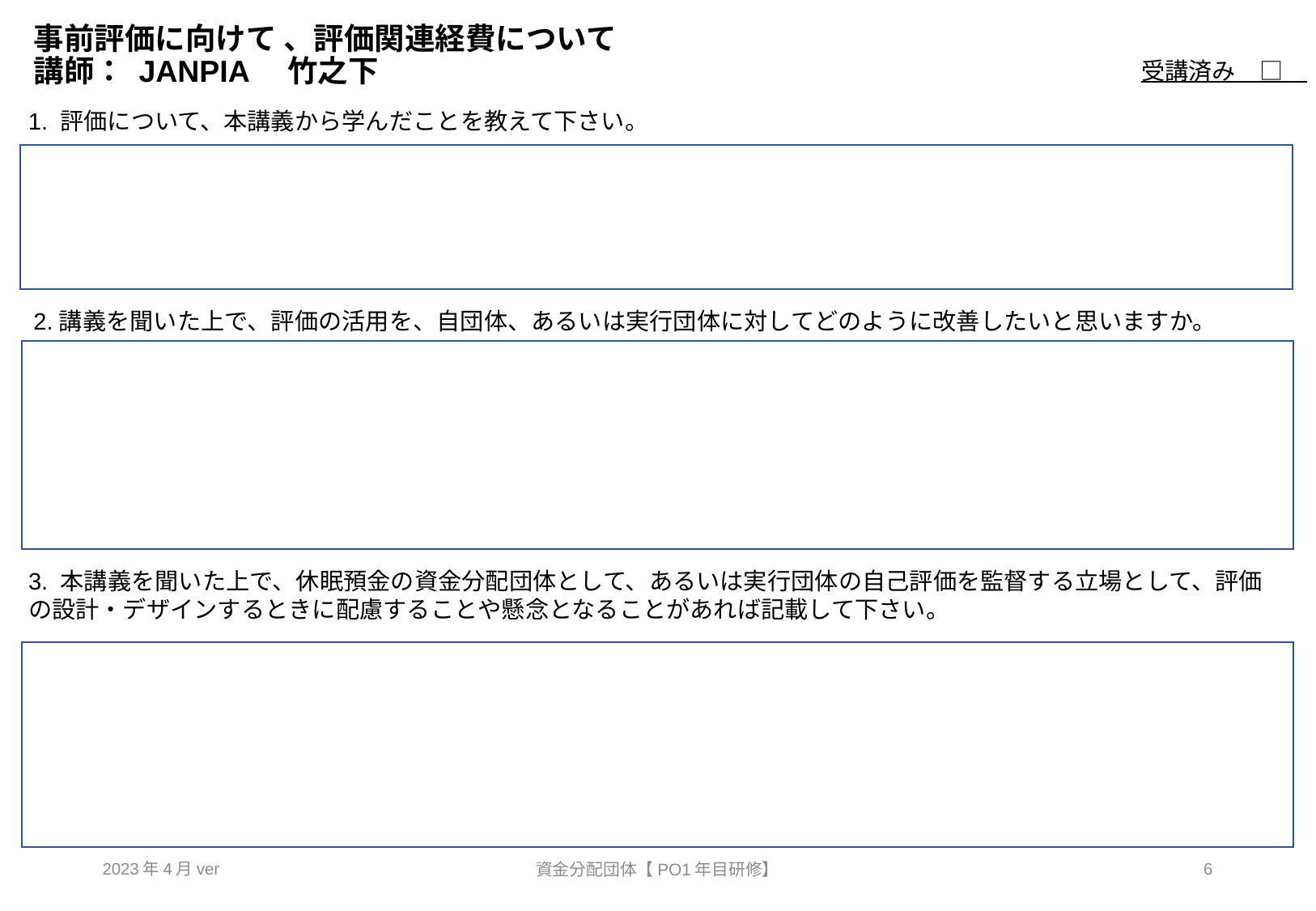

# 事前評価に向けて 、評価関連経費について 講師： JANPIA　竹之下
受講済み　□
1. 評価について、本講義から学んだことを教えて下さい。

2.講義を聞いた上で、評価の活用を、自団体、あるいは実行団体に対してどのように改善したいと思いますか。

3. 本講義を聞いた上で、休眠預金の資金分配団体として、あるいは実行団体の自己評価を監督する立場として、評価の設計・デザインするときに配慮することや懸念となることがあれば記載して下さい。

2023年4月ver
資金分配団体【PO1年目研修】
6